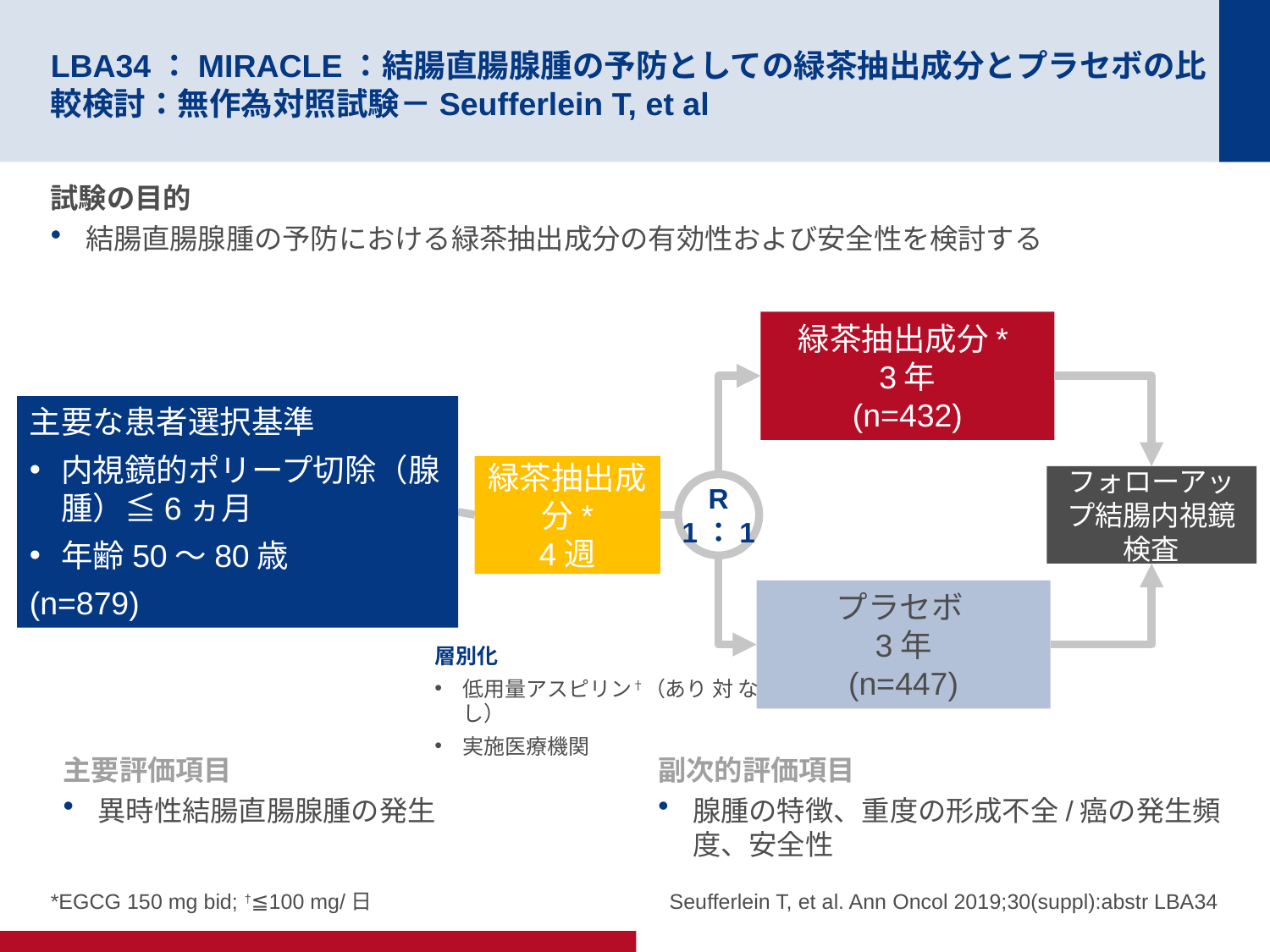

# LBA34：MIRACLE：結腸直腸腺腫の予防としての緑茶抽出成分とプラセボの比較検討：無作為対照試験－Seufferlein T, et al
試験の目的
結腸直腸腺腫の予防における緑茶抽出成分の有効性および安全性を検討する
緑茶抽出成分*
3年
(n=432)
主要な患者選択基準
内視鏡的ポリープ切除（腺腫）≦6ヵ月
年齢50～80歳
(n=879)
緑茶抽出成分*
4週
フォローアップ結腸内視鏡検査
R
1：1
プラセボ
3年
(n=447)
層別化
低用量アスピリン†（あり 対 なし）
実施医療機関
主要評価項目
異時性結腸直腸腺腫の発生
副次的評価項目
腺腫の特徴、重度の形成不全/癌の発生頻度、安全性
*EGCG 150 mg bid; †≦100 mg/日
Seufferlein T, et al. Ann Oncol 2019;30(suppl):abstr LBA34